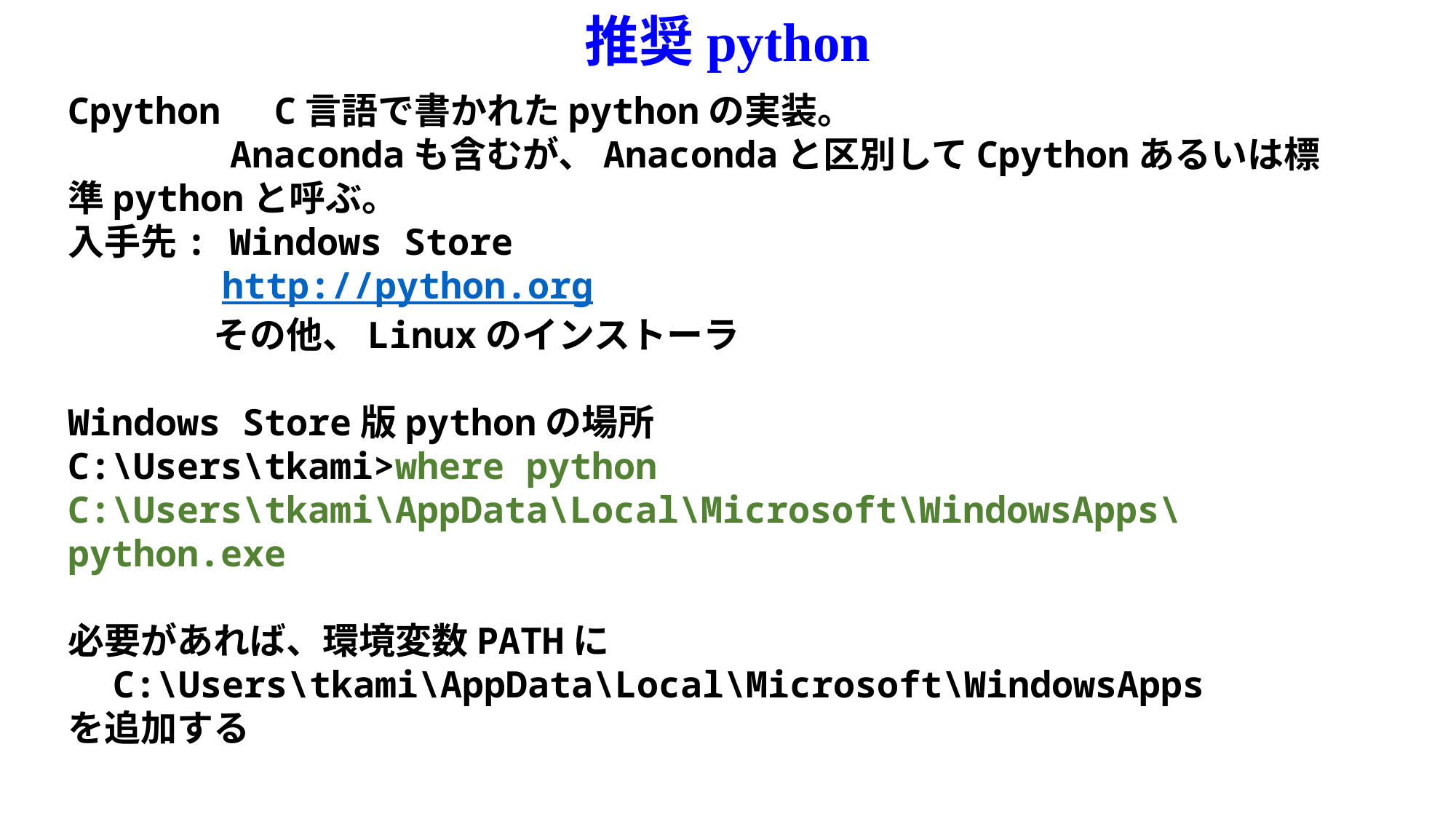

推奨python
Cpython　C言語で書かれたpythonの実装。
　　　　 Anacondaも含むが、Anacondaと区別してCpythonあるいは標準pythonと呼ぶ。
入手先: Windows Store
　　　　http://python.org
　　　　その他、Linuxのインストーラ

Windows Store版pythonの場所
C:\Users\tkami>where python
C:\Users\tkami\AppData\Local\Microsoft\WindowsApps\python.exe

必要があれば、環境変数PATHに
　C:\Users\tkami\AppData\Local\Microsoft\WindowsApps
を追加する